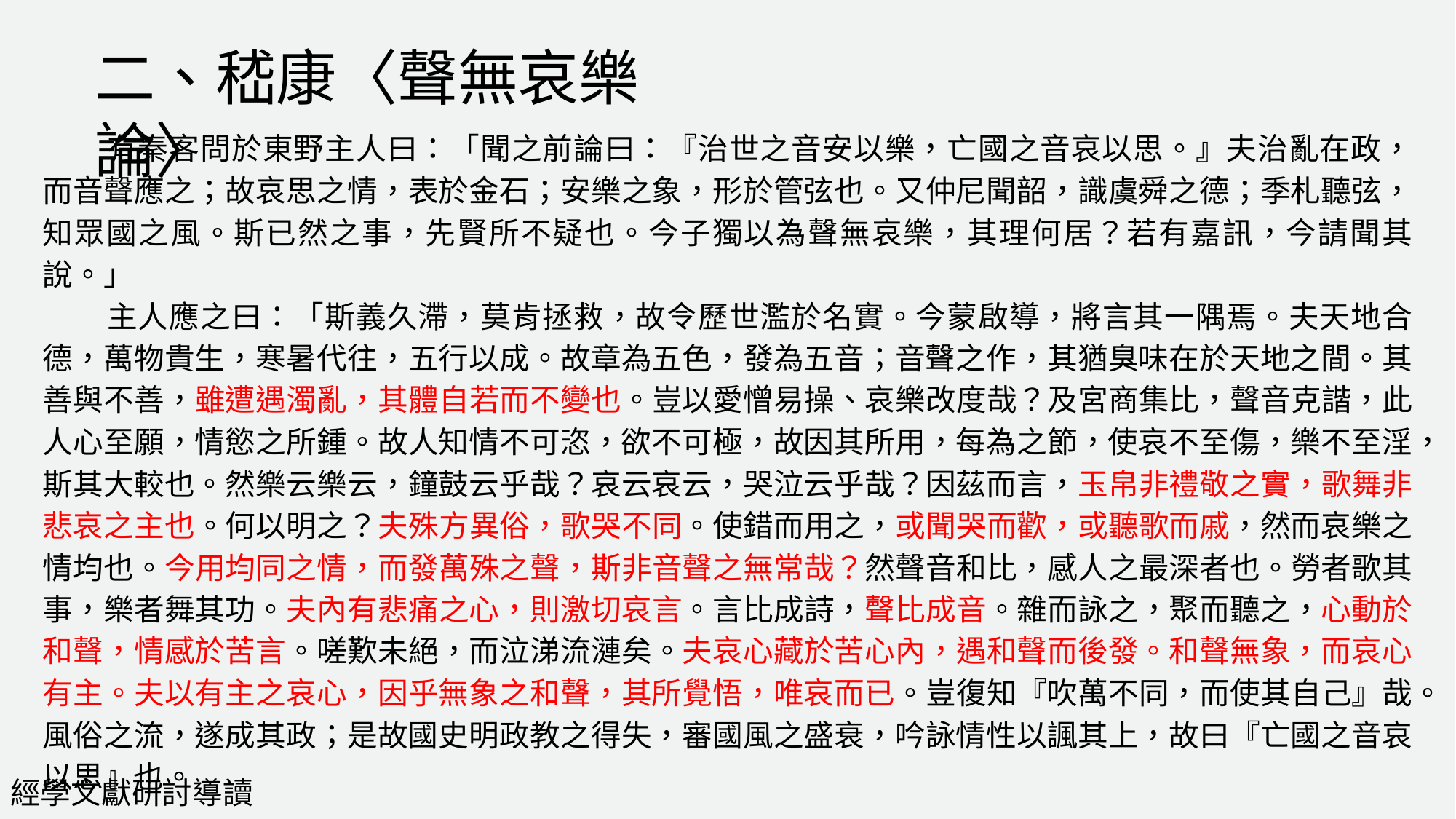

二、嵇康〈聲無哀樂論〉
　有秦客問於東野主人曰：「聞之前論曰：『治世之音安以樂，亡國之音哀以思。』夫治亂在政，而音聲應之；故哀思之情，表於金石；安樂之象，形於管弦也。又仲尼聞韶，識虞舜之德；季札聽弦，知眾國之風。斯已然之事，先賢所不疑也。今子獨以為聲無哀樂，其理何居？若有嘉訊，今請聞其說。」
　主人應之曰：「斯義久滯，莫肯拯救，故令歷世濫於名實。今蒙啟導，將言其一隅焉。夫天地合德，萬物貴生，寒暑代往，五行以成。故章為五色，發為五音；音聲之作，其猶臭味在於天地之間。其善與不善，雖遭遇濁亂，其體自若而不變也。豈以愛憎易操、哀樂改度哉？及宮商集比，聲音克諧，此人心至願，情慾之所鍾。故人知情不可恣，欲不可極，故因其所用，每為之節，使哀不至傷，樂不至淫，斯其大較也。然樂云樂云，鐘鼓云乎哉？哀云哀云，哭泣云乎哉？因茲而言，玉帛非禮敬之實，歌舞非悲哀之主也。何以明之？夫殊方異俗，歌哭不同。使錯而用之，或聞哭而歡，或聽歌而戚，然而哀樂之情均也。今用均同之情，而發萬殊之聲，斯非音聲之無常哉？然聲音和比，感人之最深者也。勞者歌其事，樂者舞其功。夫內有悲痛之心，則激切哀言。言比成詩，聲比成音。雜而詠之，聚而聽之，心動於和聲，情感於苦言。嗟歎未絕，而泣涕流漣矣。夫哀心藏於苦心內，遇和聲而後發。和聲無象，而哀心有主。夫以有主之哀心，因乎無象之和聲，其所覺悟，唯哀而已。豈復知『吹萬不同，而使其自己』哉。風俗之流，遂成其政；是故國史明政教之得失，審國風之盛衰，吟詠情性以諷其上，故曰『亡國之音哀以思』也。